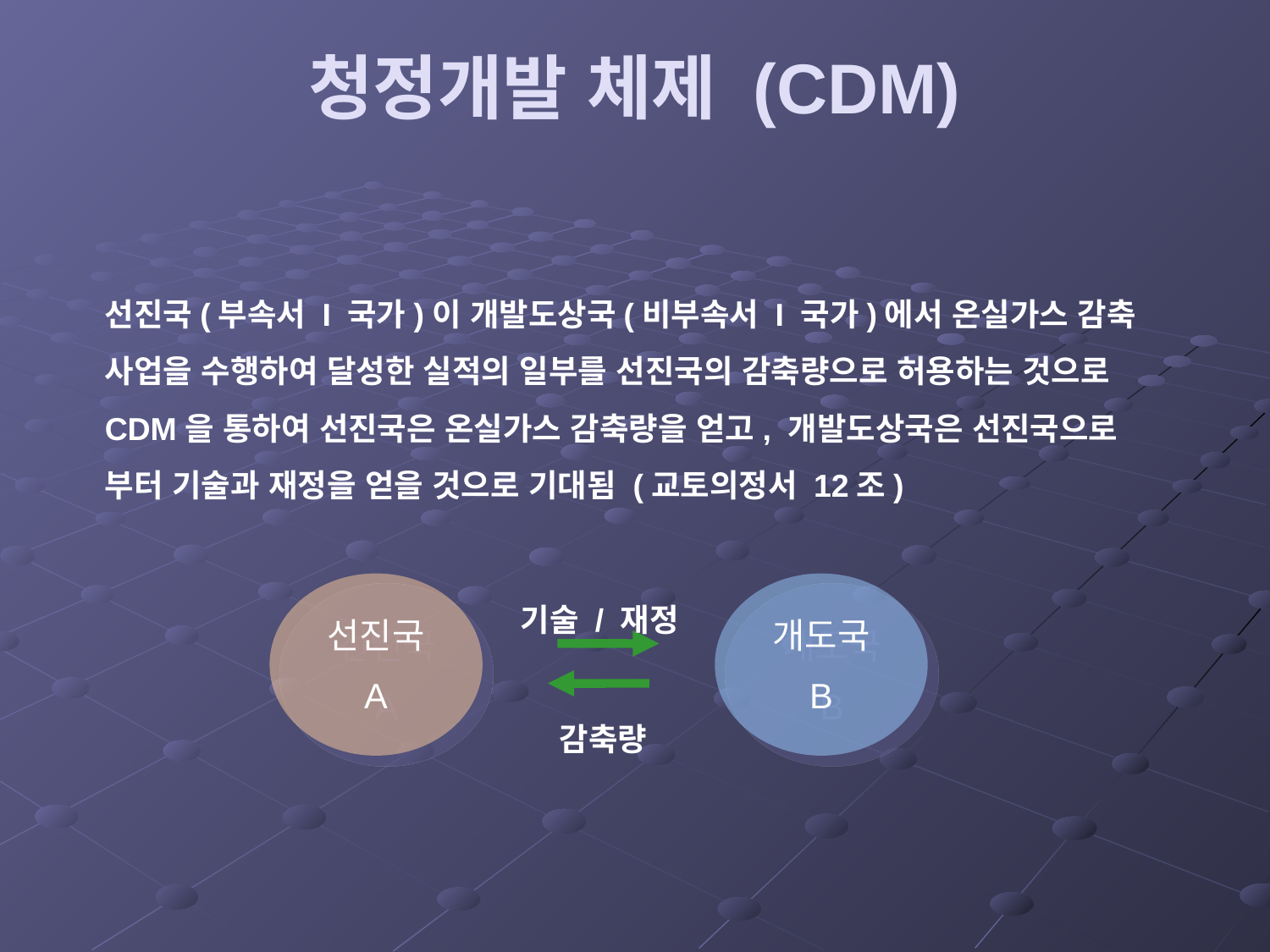

청정개발 체제 (CDM)
선진국(부속서 I 국가)이 개발도상국(비부속서 I 국가)에서 온실가스 감축
사업을 수행하여 달성한 실적의 일부를 선진국의 감축량으로 허용하는 것으로
CDM을 통하여 선진국은 온실가스 감축량을 얻고, 개발도상국은 선진국으로
부터 기술과 재정을 얻을 것으로 기대됨 (교토의정서 12조)

선진국
A
개도국
B
기술 / 재정

감축량